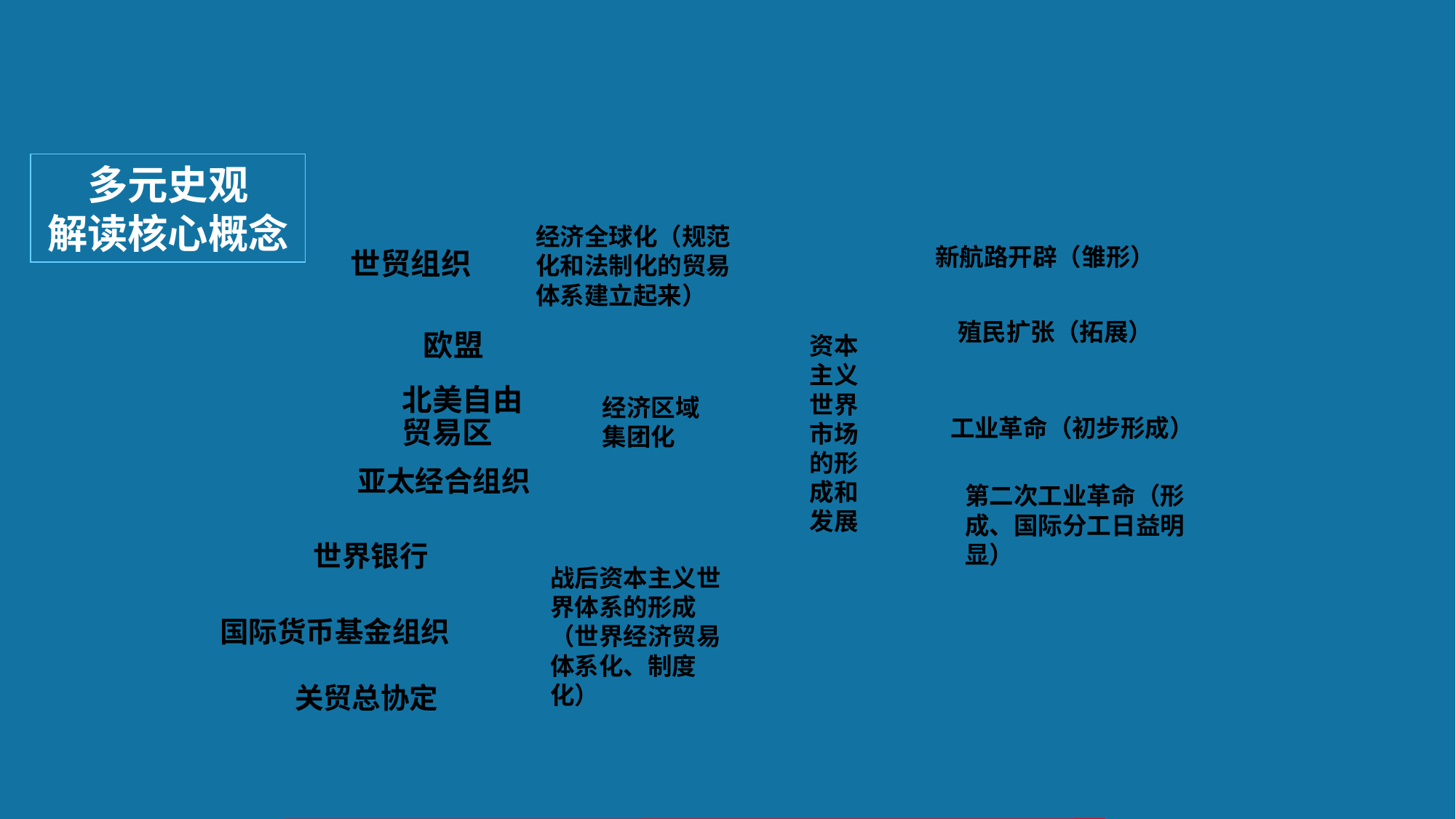

教材处理
多元史观
解读核心概念
经济全球化（规范化和法制化的贸易体系建立起来）

新航路开辟（雏形）
世贸组织

殖民扩张（拓展）
  欧盟
资本主义世界市场的形成和发展

北美自由
贸易区
经济区域集团化
工业革命（初步形成）
亚太经合组织
第二次工业革命（形成、国际分工日益明显）
世界银行

战后资本主义世界体系的形成（世界经济贸易体系化、制度化）
国际货币基金组织
关贸总协定